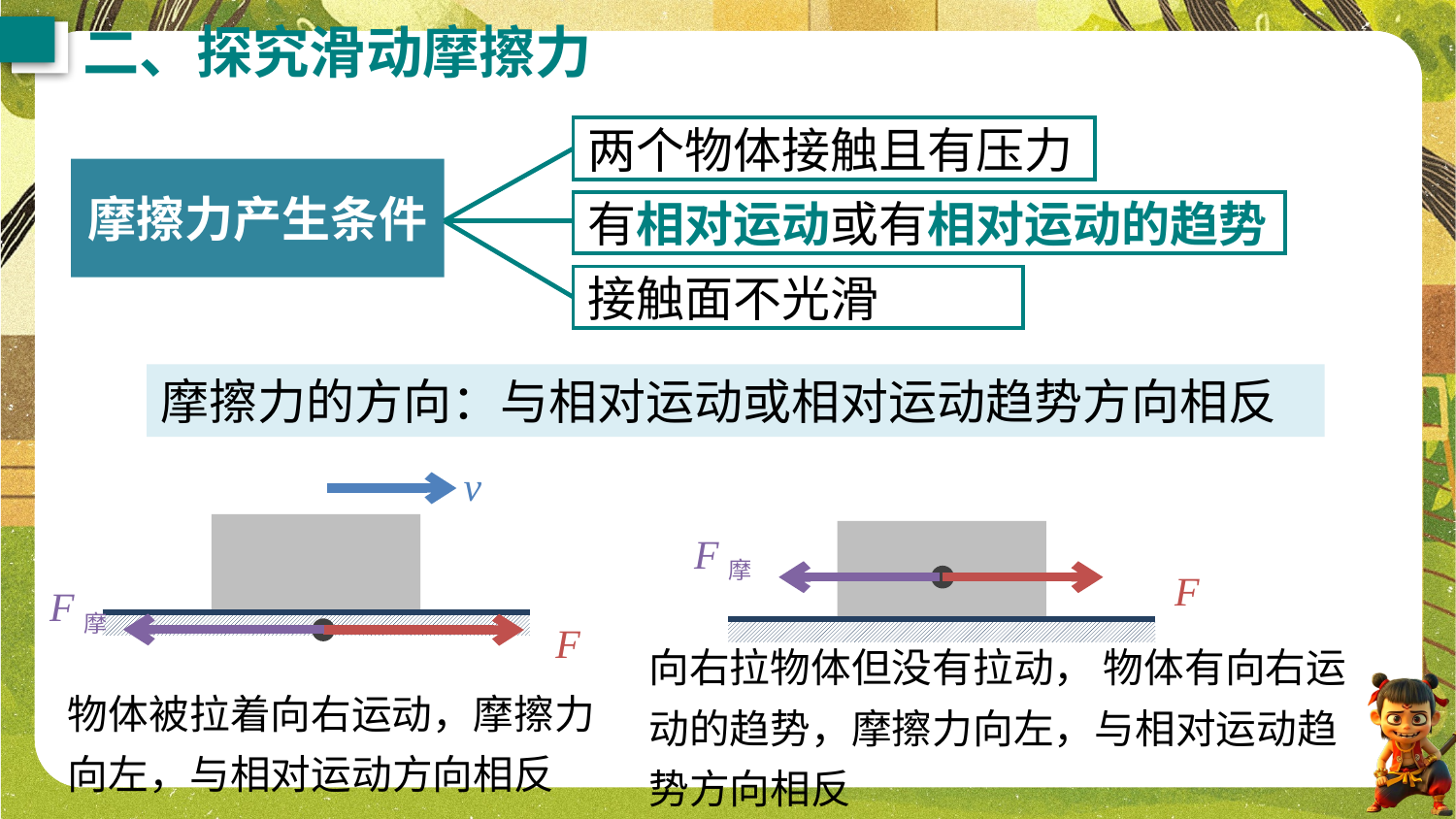

二、探究滑动摩擦力

两个物体接触且有压力
摩擦力产生条件
有相对运动或有相对运动的趋势
接触面不光滑
摩擦力的方向：与相对运动或相对运动趋势方向相反
v
F摩
F

F摩
F

向右拉物体但没有拉动， 物体有向右运动的趋势，摩擦力向左，与相对运动趋势方向相反
物体被拉着向右运动，摩擦力向左，与相对运动方向相反